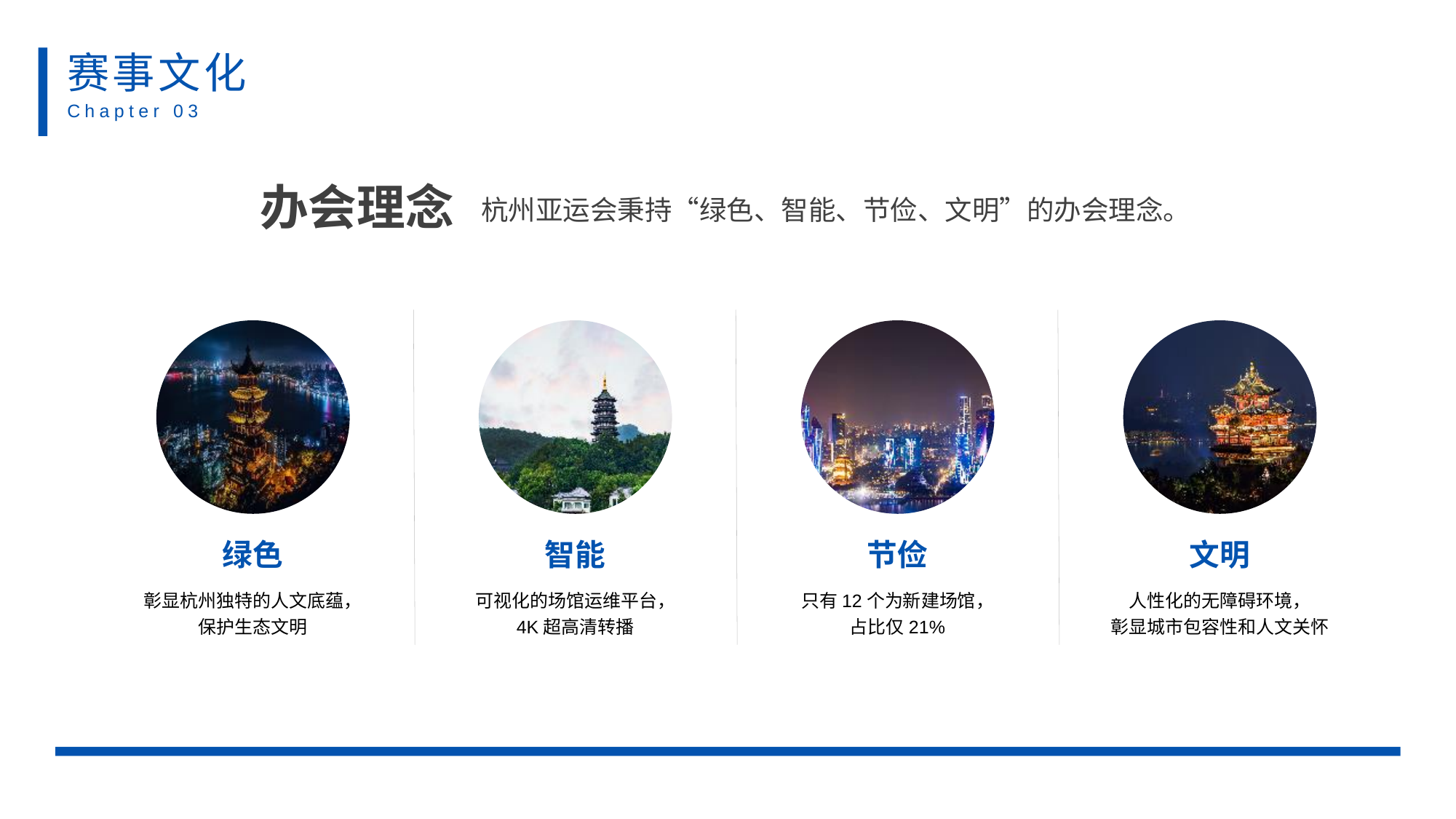

赛事文化
Chapter 03

办会理念
杭州亚运会秉持“绿色、智能、节俭、文明”的办会理念。

绿色
彰显杭州独特的人文底蕴，保护生态文明
智能
可视化的场馆运维平台，
4K超高清转播
节俭
只有12个为新建场馆，
占比仅21%
文明
人性化的无障碍环境，
彰显城市包容性和人文关怀